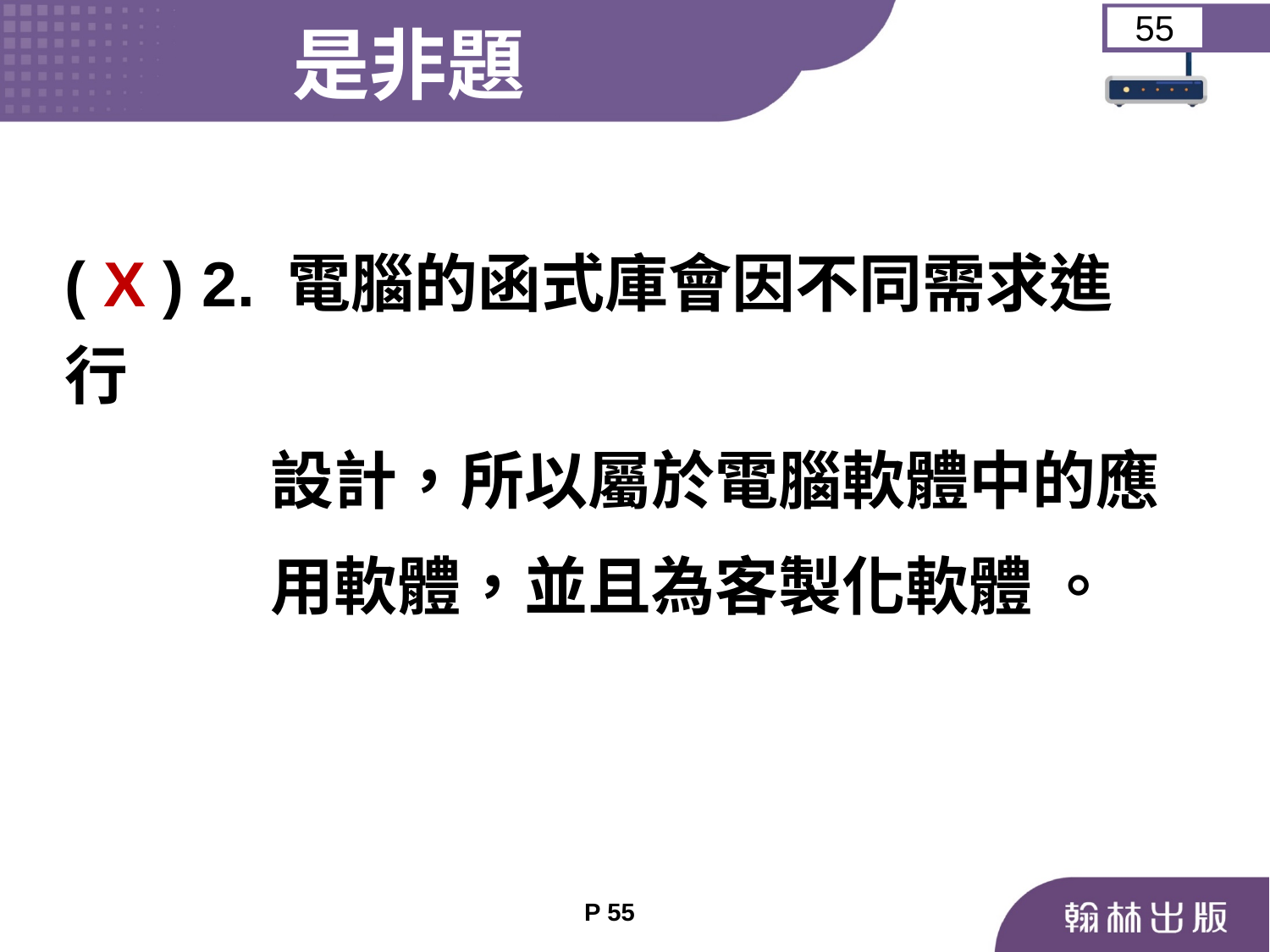

是非題

55
	( X ) 2. 電腦的函式庫會因不同需求進行
               設計，所以屬於電腦軟體中的應
               用軟體，並且為客製化軟體 。
P 55